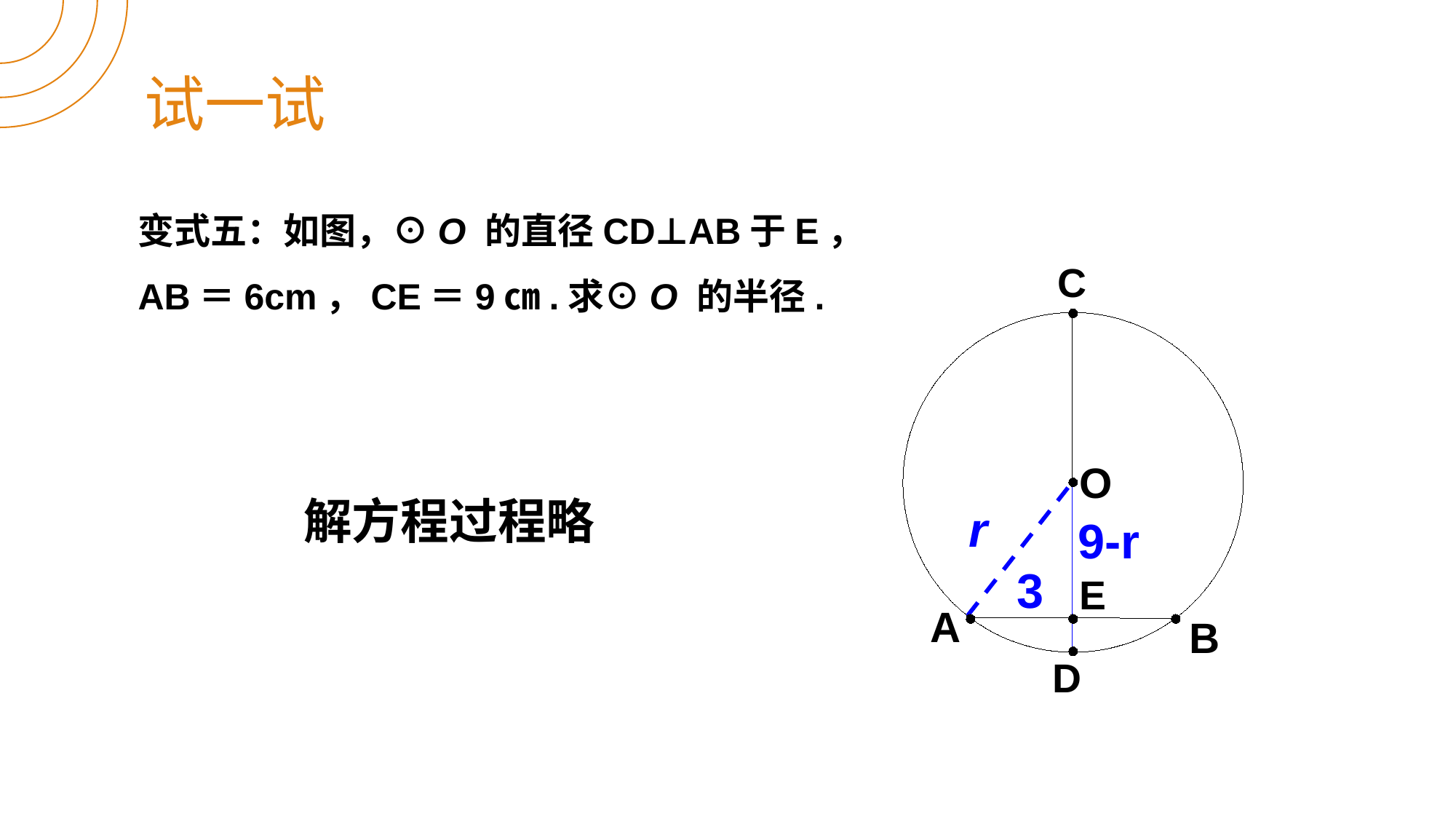

试一试
变式五：如图，⊙O 的直径CD⊥AB于E，
AB＝6cm，CE＝9㎝.求⊙O 的半径.

C

O

E
A
B

D
解方程过程略

r
9-r
3